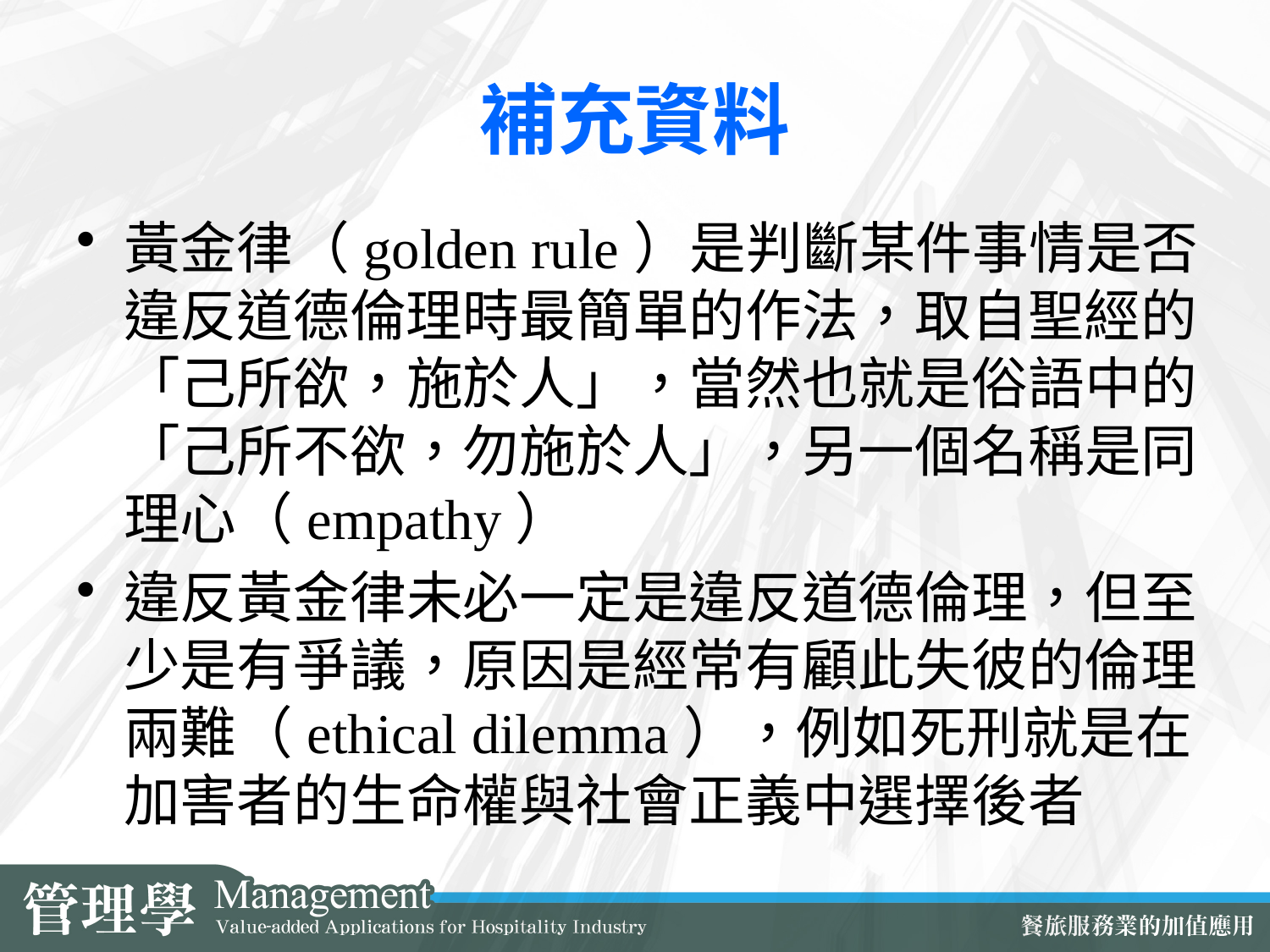

# 補充資料
黃金律（golden rule）是判斷某件事情是否違反道德倫理時最簡單的作法，取自聖經的「己所欲，施於人」，當然也就是俗語中的「己所不欲，勿施於人」，另一個名稱是同理心（empathy）
違反黃金律未必一定是違反道德倫理，但至少是有爭議，原因是經常有顧此失彼的倫理兩難（ethical dilemma），例如死刑就是在加害者的生命權與社會正義中選擇後者